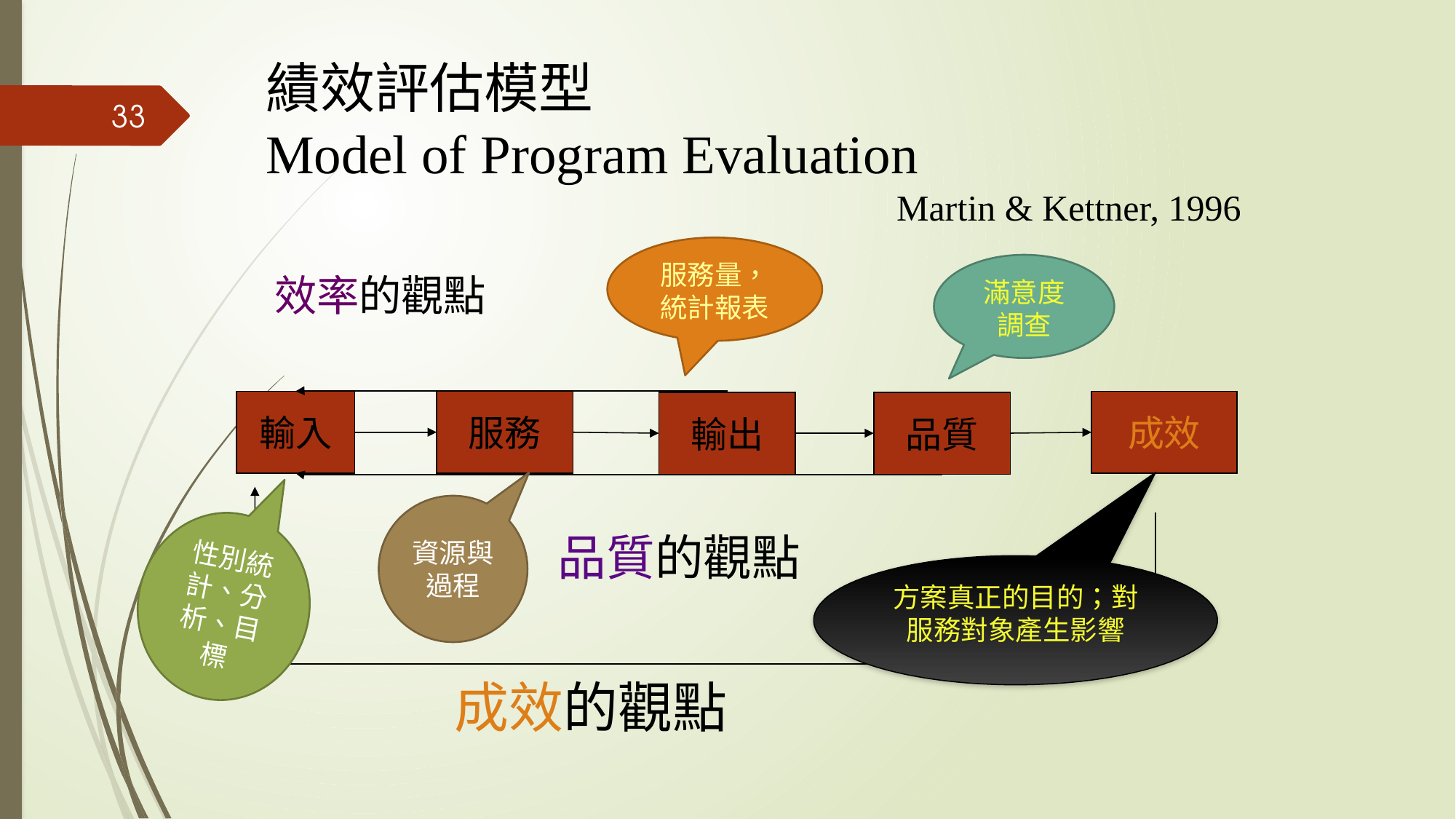

績效評估模型
Model of Program Evaluation
Martin & Kettner, 1996
33
服務量，統計報表
滿意度
調查
效率的觀點

輸入
服務
成效
輸出
品質

資源與過程
性別統計、分析、目標
品質的觀點
方案真正的目的；對服務對象產生影響
成效的觀點